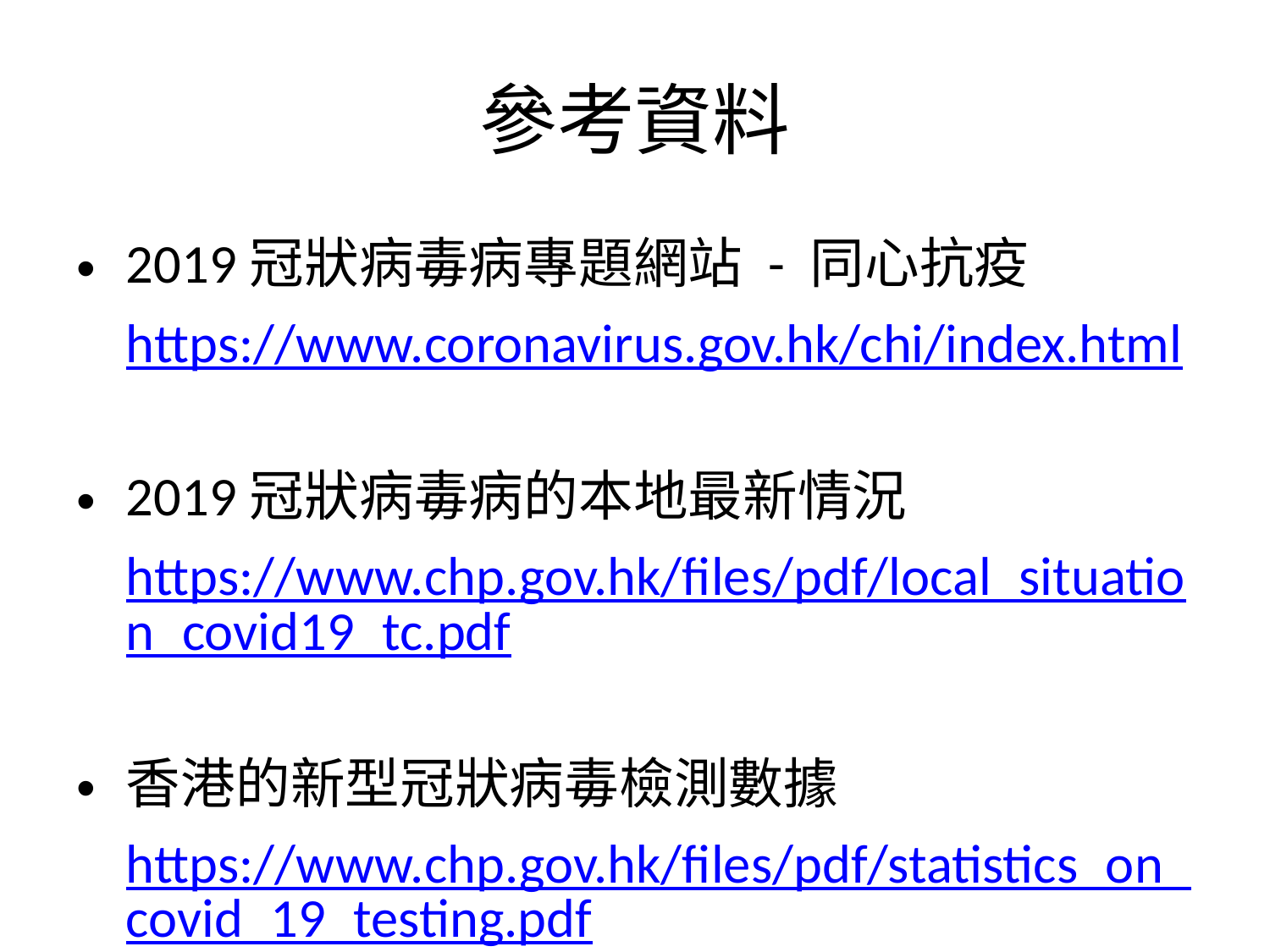

# 參考資料
2019冠狀病毒病專題網站 - 同心抗疫
https://www.coronavirus.gov.hk/chi/index.html

2019冠狀病毒病的本地最新情況
https://www.chp.gov.hk/files/pdf/local_situation_covid19_tc.pdf

香港的新型冠狀病毒檢測數據
https://www.chp.gov.hk/files/pdf/statistics_on_covid_19_testing.pdf